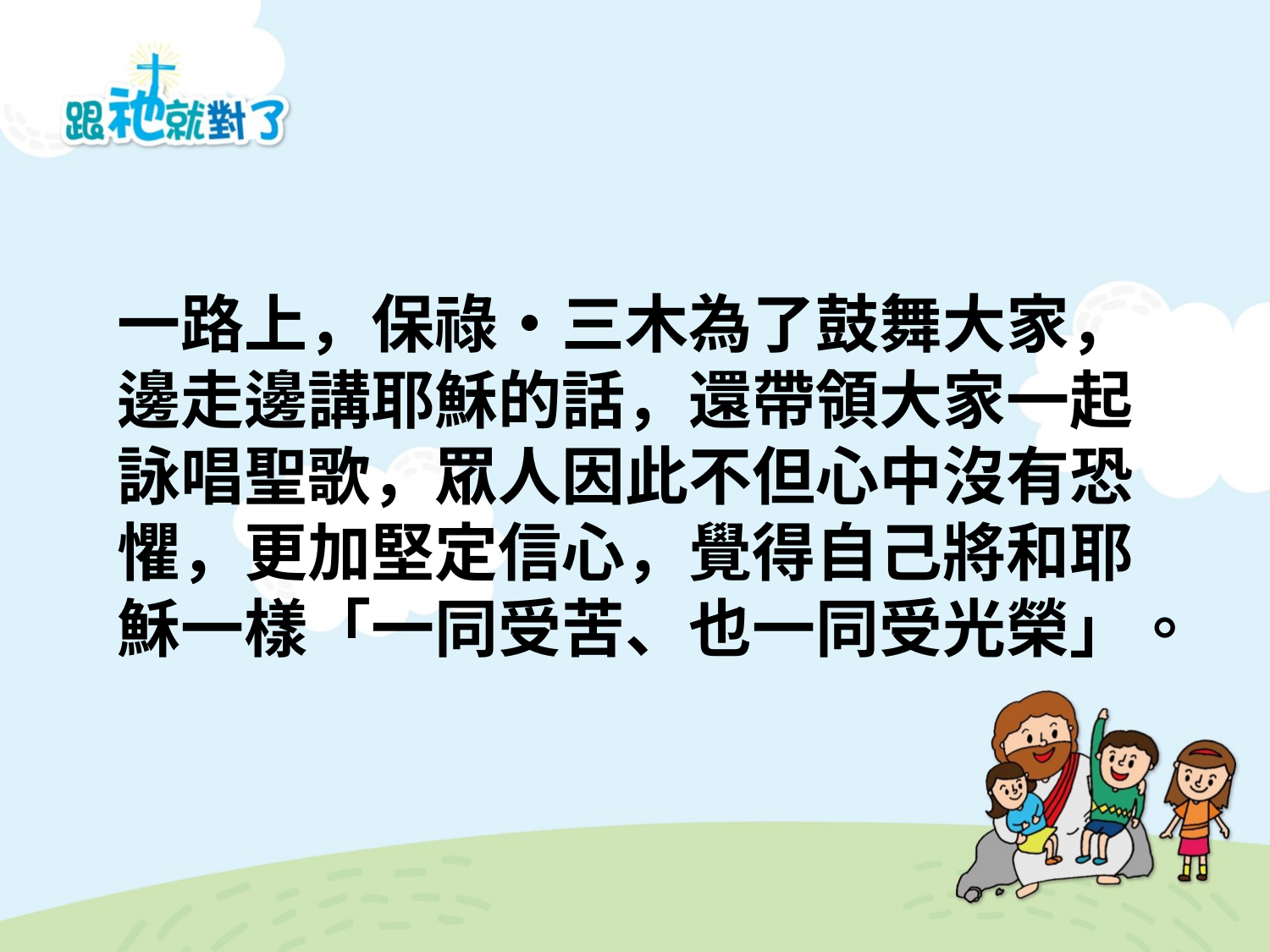

一路上，保祿・三木為了鼓舞大家，邊走邊講耶穌的話，還帶領大家一起詠唱聖歌，眾人因此不但心中沒有恐懼，更加堅定信心，覺得自己將和耶穌一樣「一同受苦、也一同受光榮」。